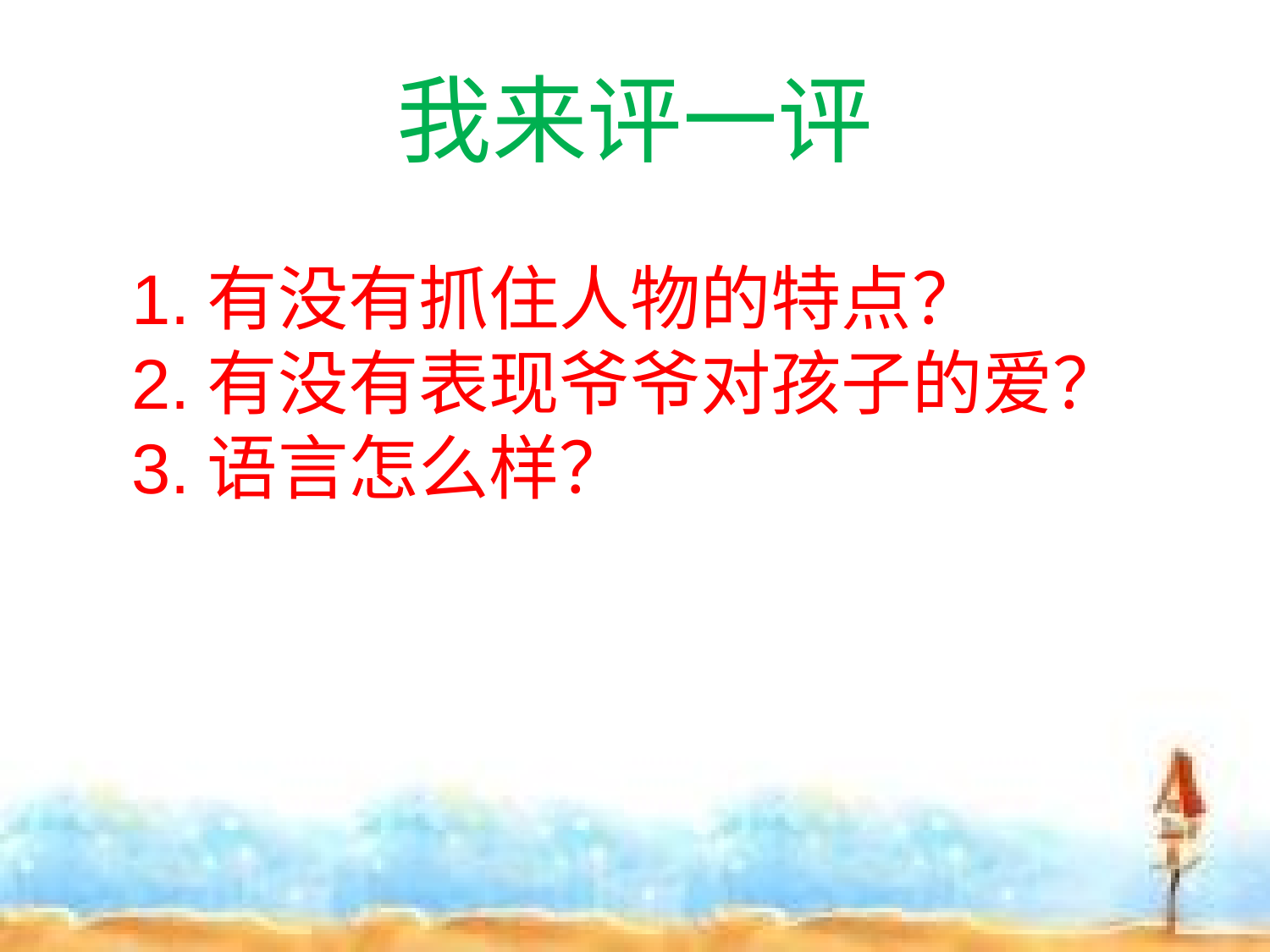

# 我来评一评
1.有没有抓住人物的特点？
2.有没有表现爷爷对孩子的爱？
3.语言怎么样？